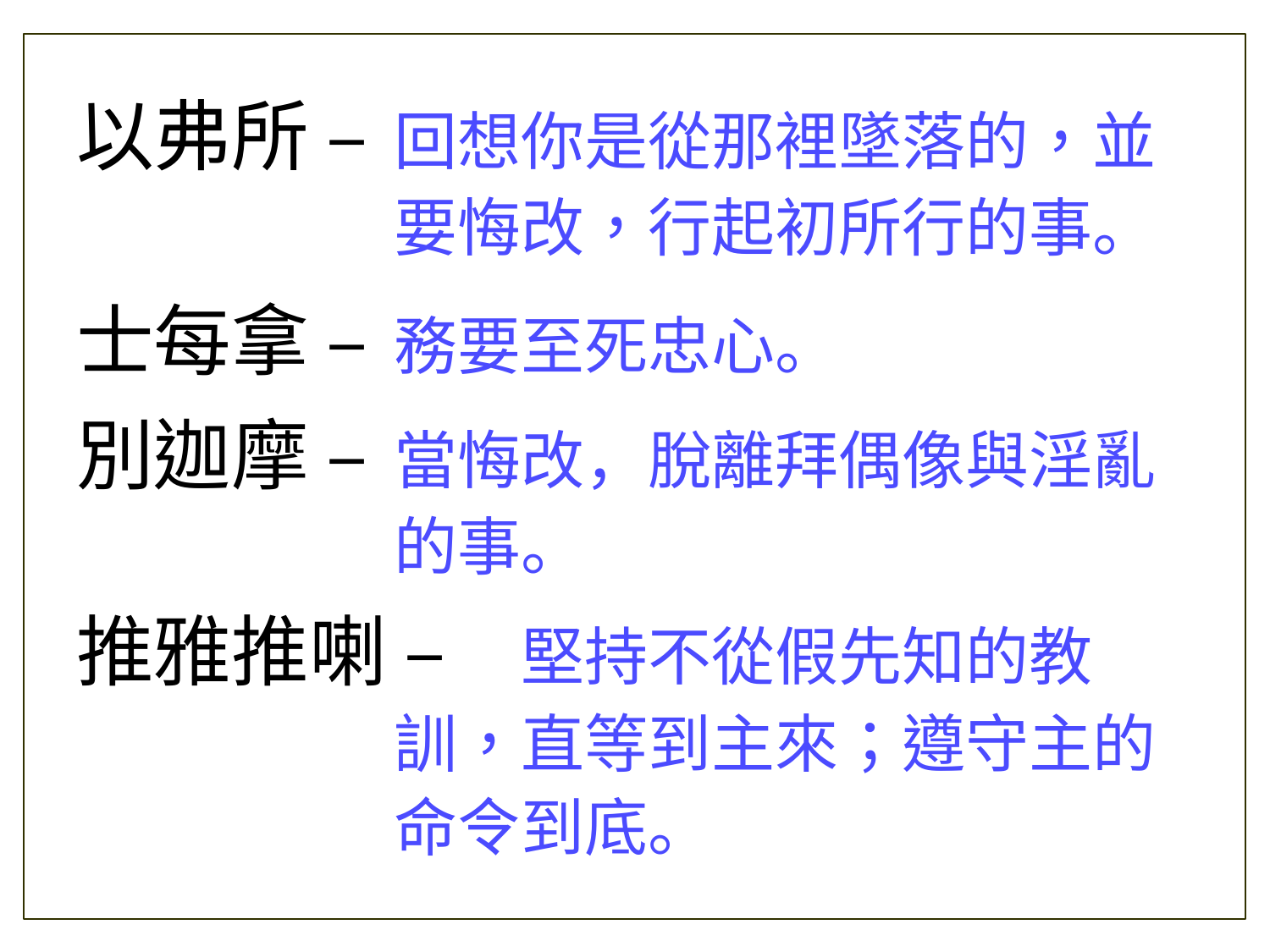

以弗所 –	回想你是從那裡墜落的，並要悔改，行起初所行的事。
士每拿 –	務要至死忠心。
別迦摩 – 	當悔改，脫離拜偶像與淫亂的事。
推雅推喇 –	堅持不從假先知的教訓，直等到主來；遵守主的命令到底。